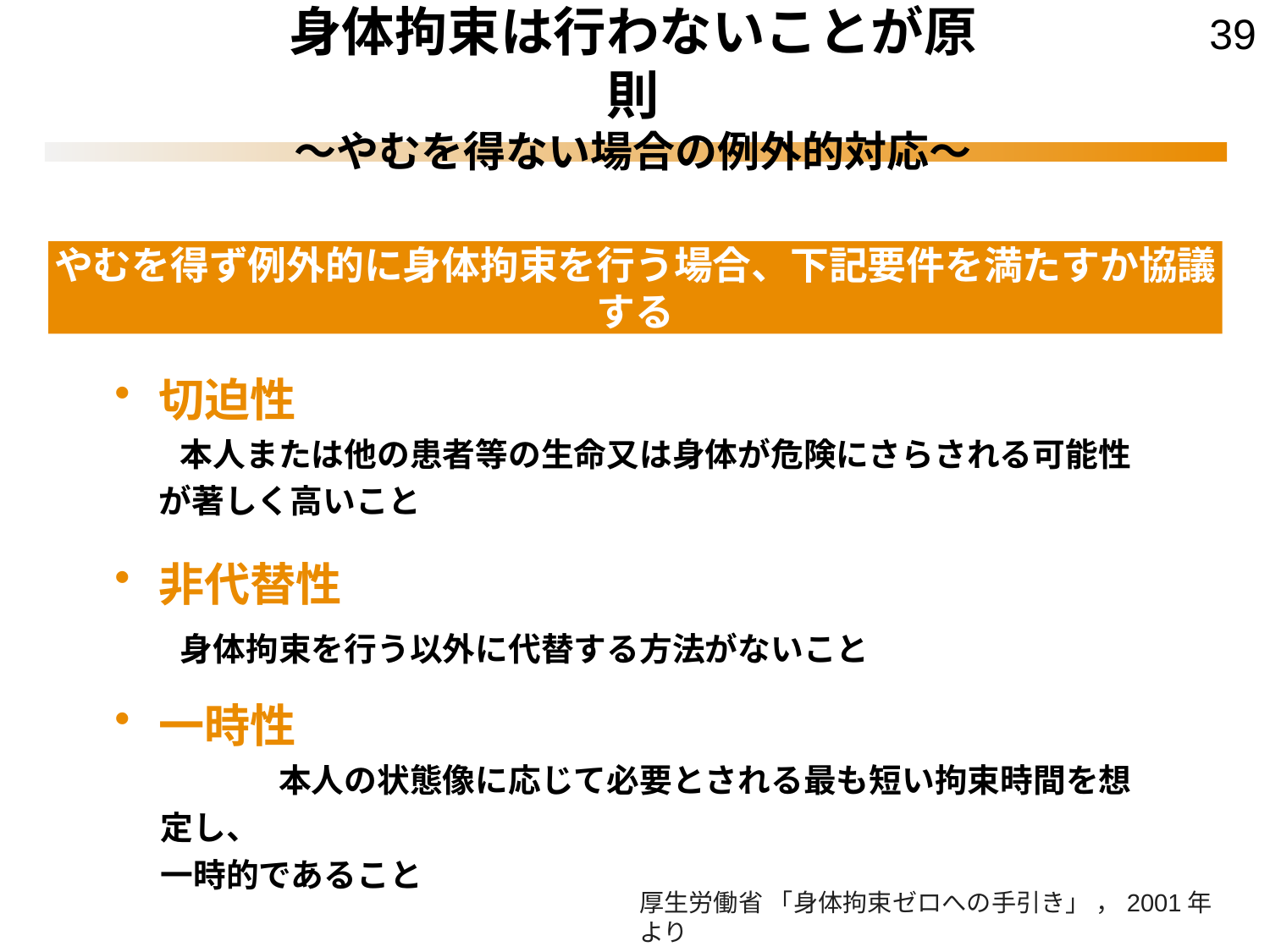

39
身体拘束は行わないことが原則
～やむを得ない場合の例外的対応～

やむを得ず例外的に身体拘束を行う場合、下記要件を満たすか協議する
切迫性
　　本人または他の患者等の生命又は身体が危険にさらされる可能性が著しく高いこと

非代替性
　　身体拘束を行う以外に代替する方法がないこと
一時性
　　	本人の状態像に応じて必要とされる最も短い拘束時間を想定し、
一時的であること

厚生労働省 「身体拘束ゼロへの手引き」 ，2001年より